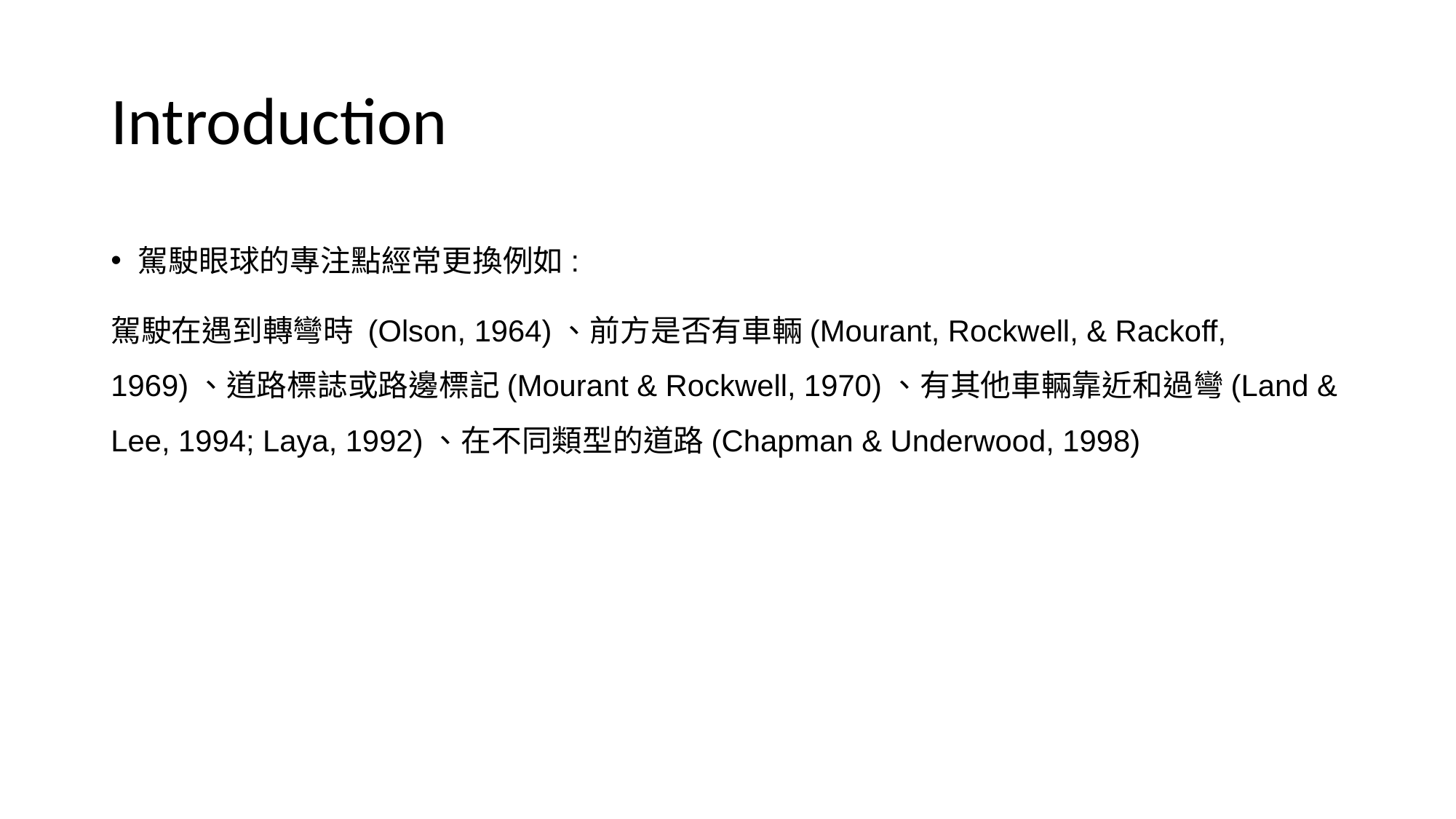

# Introduction
駕駛眼球的專注點經常更換例如:
駕駛在遇到轉彎時 (Olson, 1964)、前方是否有車輛(Mourant, Rockwell, & Rackoff, 1969)、道路標誌或路邊標記(Mourant & Rockwell, 1970)、有其他車輛靠近和過彎(Land & Lee, 1994; Laya, 1992)、在不同類型的道路(Chapman & Underwood, 1998)